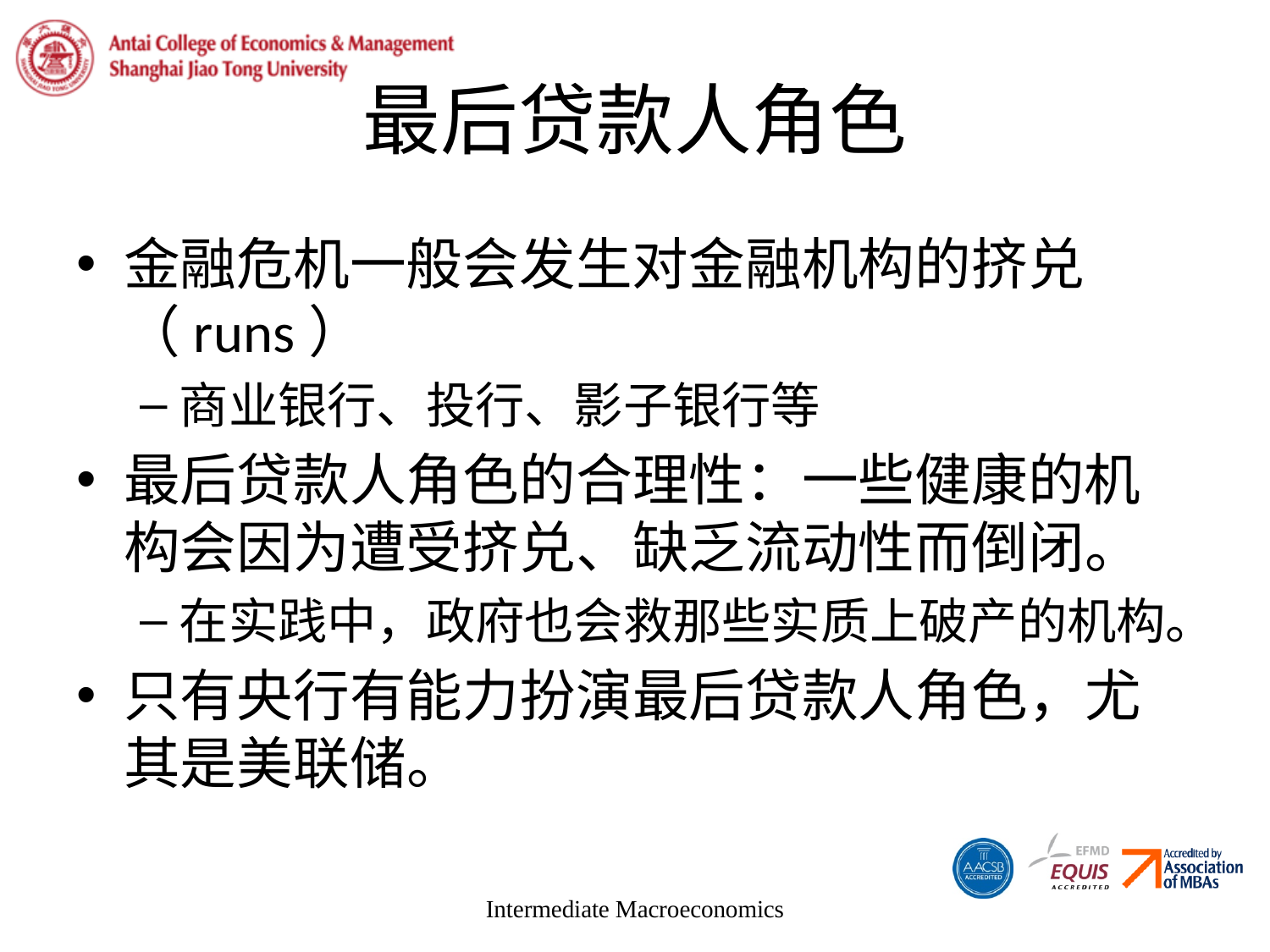

# 最后贷款人角色
金融危机一般会发生对金融机构的挤兑（runs）
商业银行、投行、影子银行等
最后贷款人角色的合理性：一些健康的机构会因为遭受挤兑、缺乏流动性而倒闭。
在实践中，政府也会救那些实质上破产的机构。
只有央行有能力扮演最后贷款人角色，尤其是美联储。
Intermediate Macroeconomics